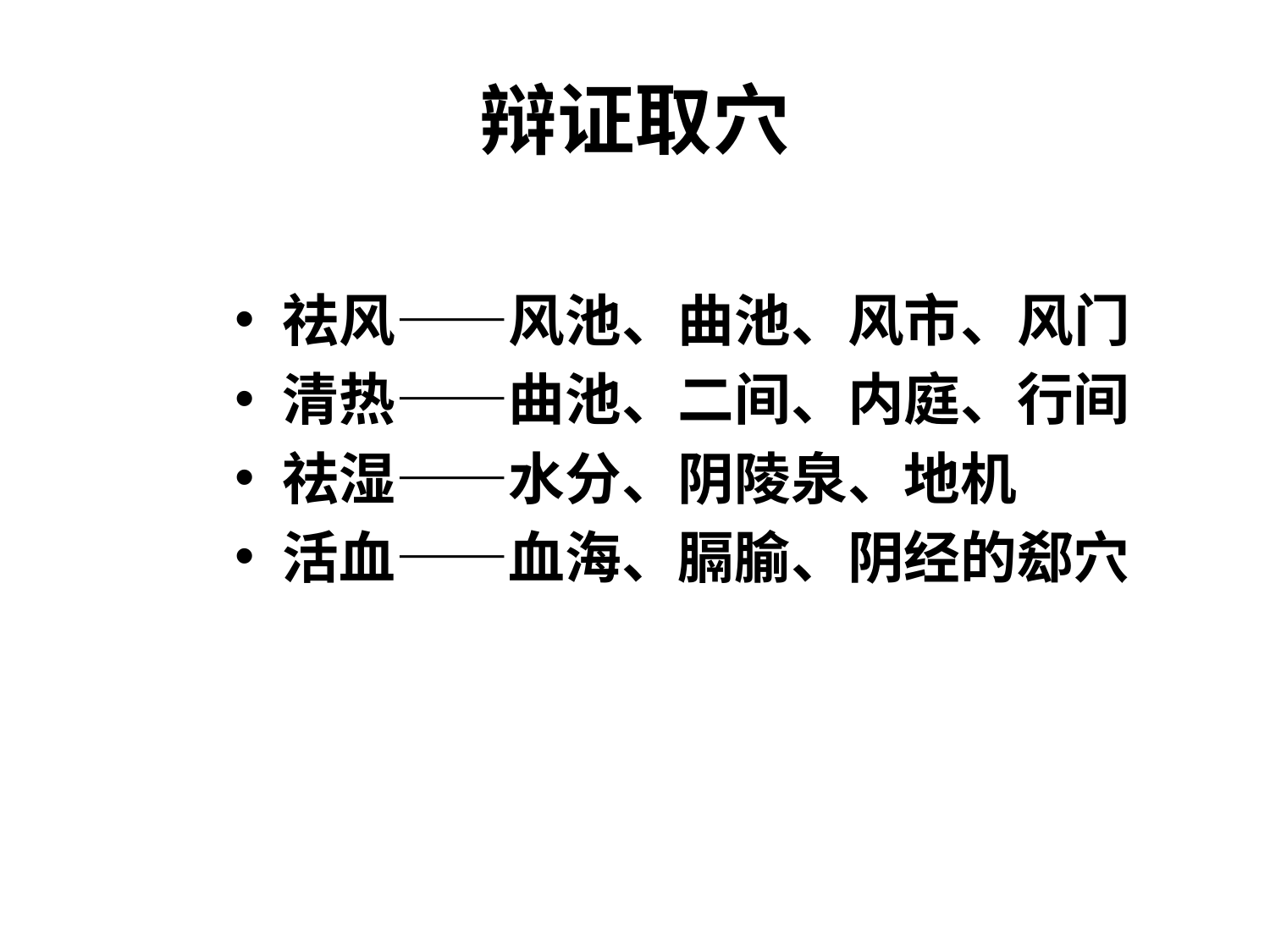

# 辩证取穴
祛风——风池、曲池、风市、风门
清热——曲池、二间、内庭、行间
祛湿——水分、阴陵泉、地机
活血——血海、膈腧、阴经的郄穴